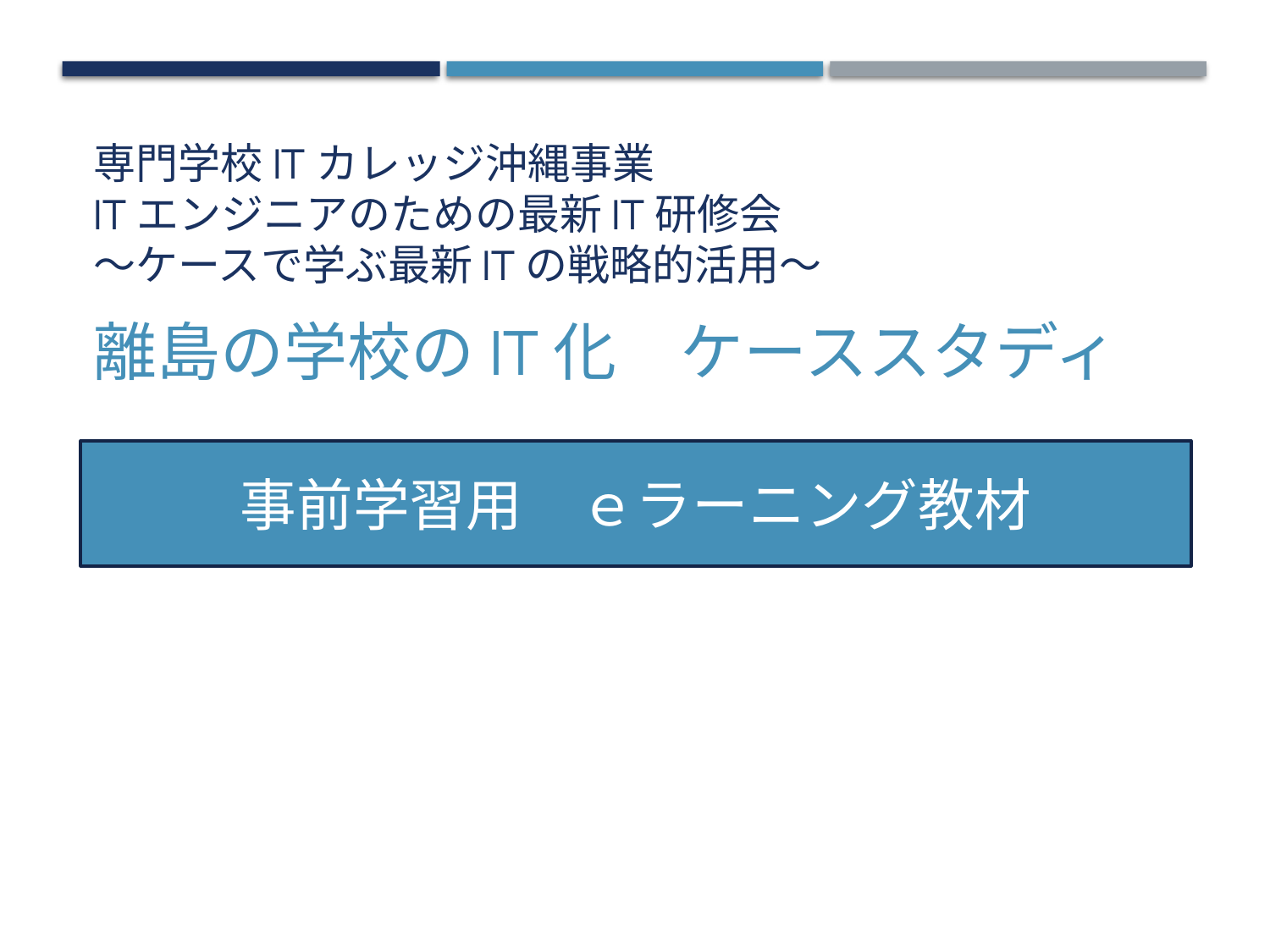

# 専門学校ITカレッジ沖縄事業 ITエンジニアのための最新IT研修会 ～ケースで学ぶ最新ITの戦略的活用～
離島の学校のIT化　ケーススタディ

事前学習用　ｅラーニング教材